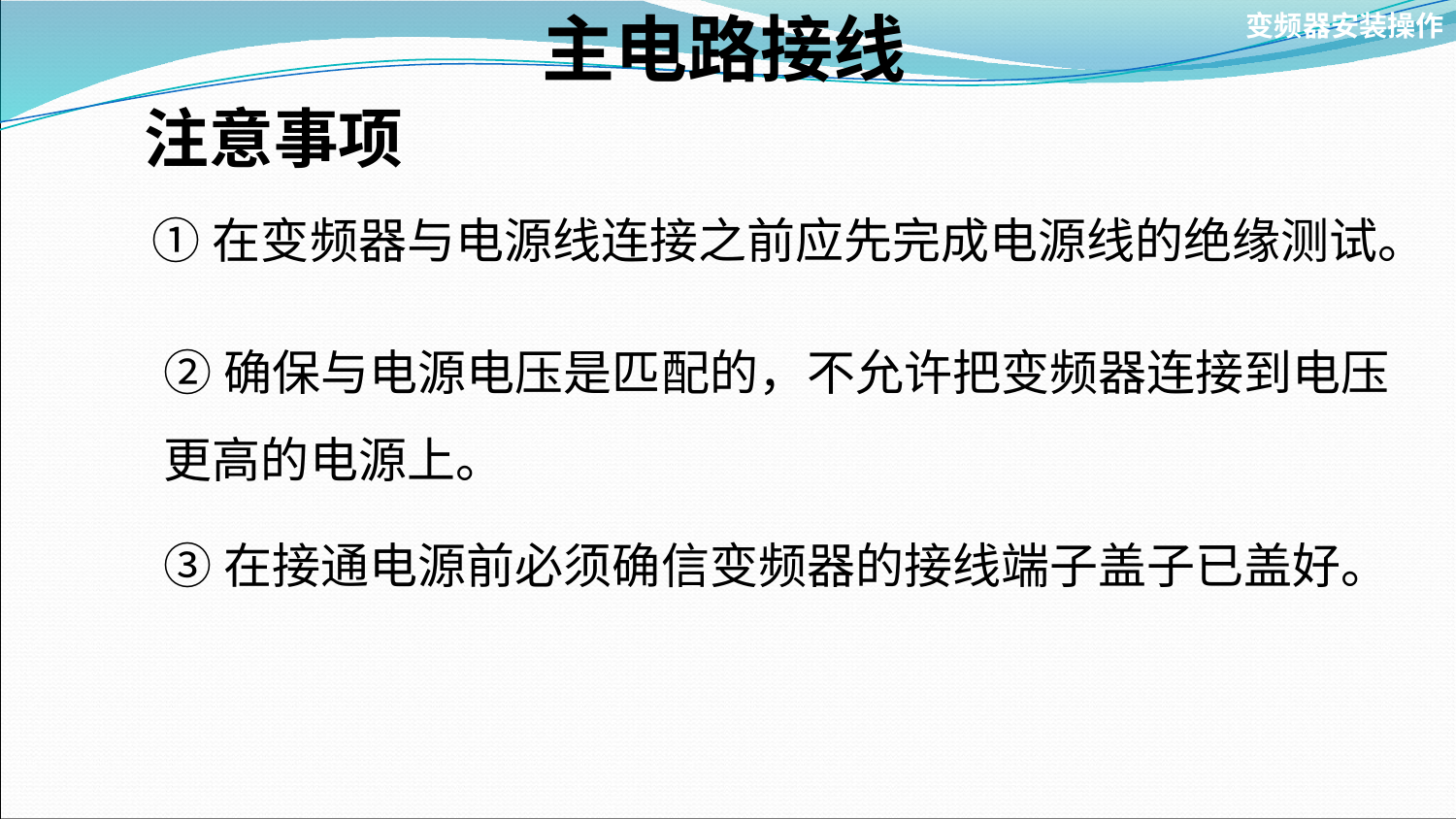

# 主电路接线
变频器安装操作
注意事项
①在变频器与电源线连接之前应先完成电源线的绝缘测试。
②确保与电源电压是匹配的，不允许把变频器连接到电压更高的电源上。
③在接通电源前必须确信变频器的接线端子盖子已盖好。
6